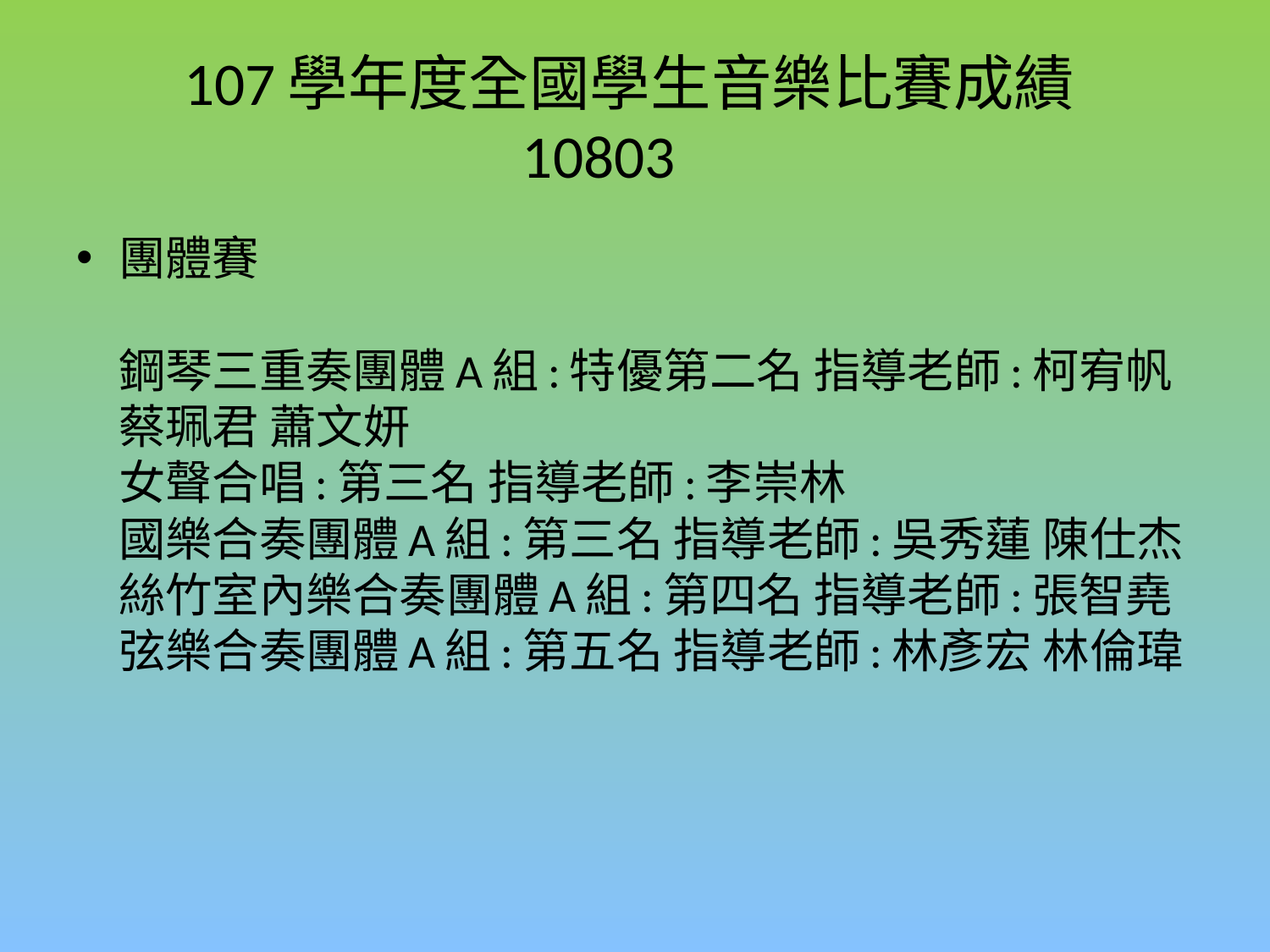

# 107學年度全國學生音樂比賽成績10803
團體賽
鋼琴三重奏團體A組:特優第二名 指導老師:柯宥帆 蔡珮君 蕭文妍
女聲合唱:第三名 指導老師:李崇林
國樂合奏團體A組:第三名 指導老師:吳秀蓮 陳仕杰
絲竹室內樂合奏團體A組:第四名 指導老師:張智堯
弦樂合奏團體A組:第五名 指導老師:林彥宏 林倫瑋